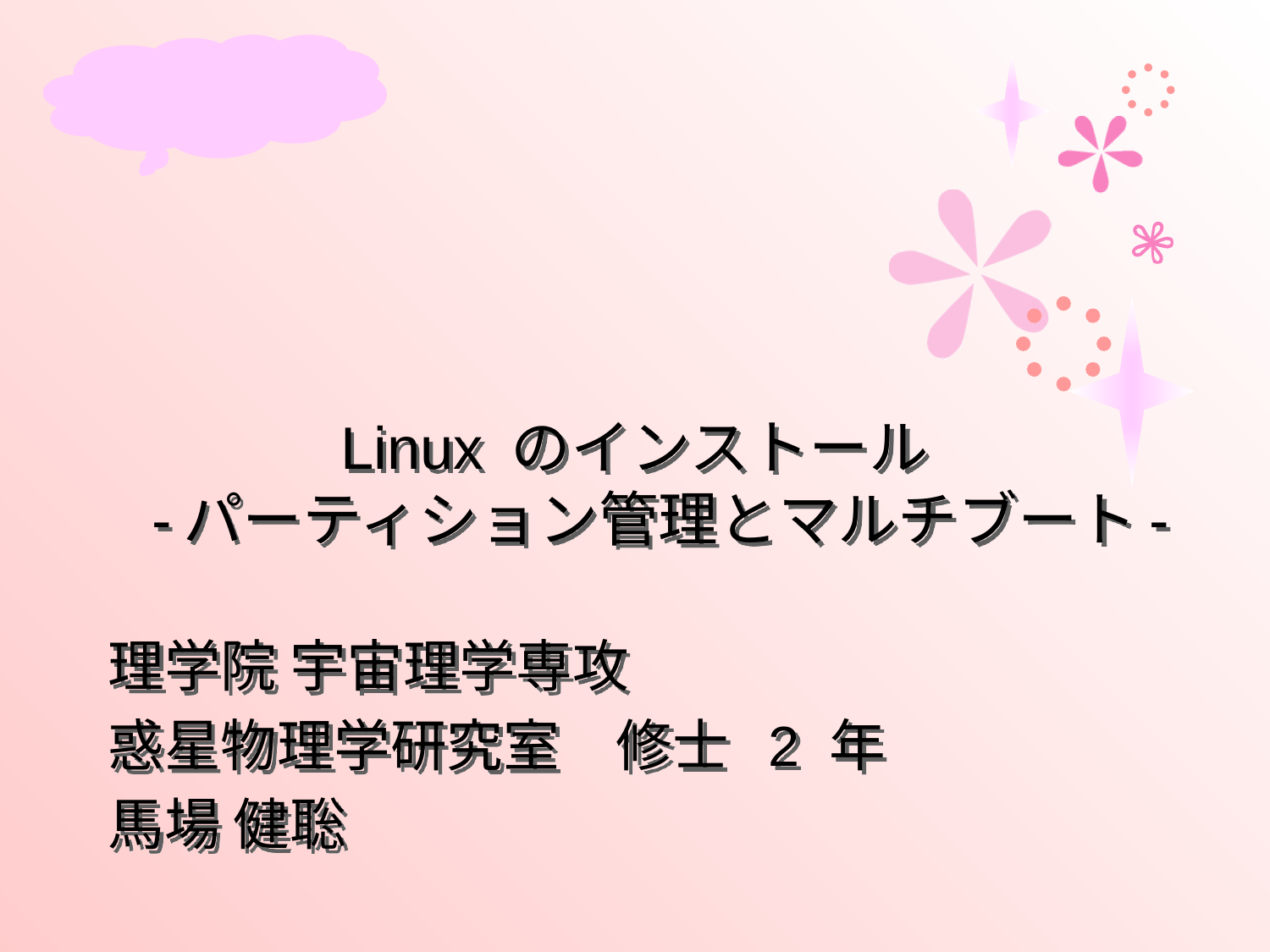

# Linux のインストール -パーティション管理とマルチブート-
理学院 宇宙理学専攻
惑星物理学研究室　修士  2 年
馬場 健聡